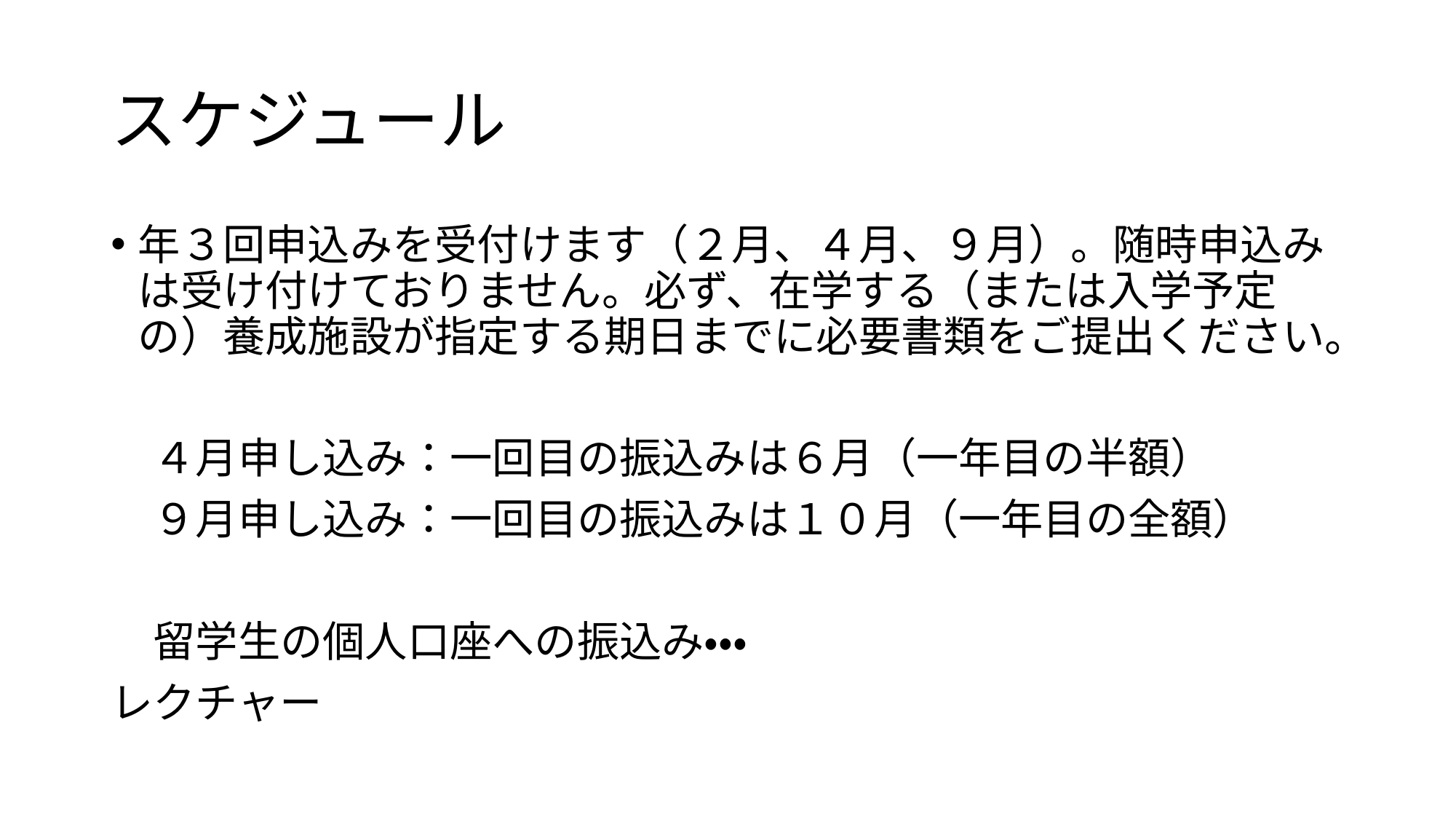

# スケジュール
年３回申込みを受付けます（２月、４月、９月）。随時申込みは受け付けておりません。必ず、在学する（または入学予定の）養成施設が指定する期日までに必要書類をご提出ください。

　４月申し込み：一回目の振込みは６月（一年目の半額）
　９月申し込み：一回目の振込みは１０月（一年目の全額）

　留学生の個人口座への振込み・・・
レクチャー